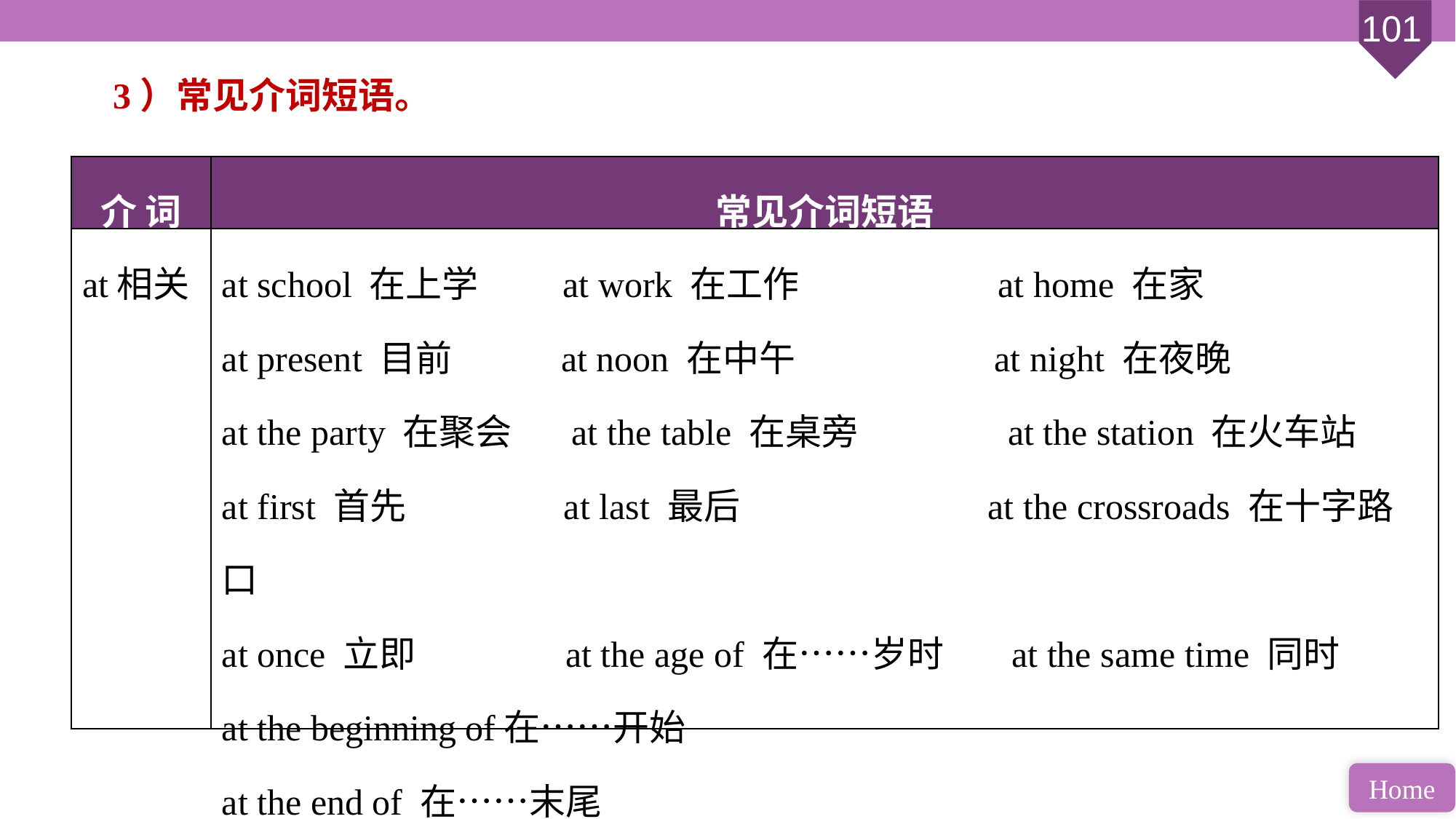

3）常见介词短语。
| 介 词 | 常见介词短语 |
| --- | --- |
| at相关 | at school 在上学 at work 在工作 at home 在家 at present 目前 at noon 在中午 at night 在夜晚 at the party 在聚会 at the table 在桌旁 at the station 在火车站 at first 首先 at last 最后 at the crossroads 在十字路口 at once 立即 at the age of 在……岁时 at the same time 同时 at the beginning of在……开始 at the end of 在……末尾 |